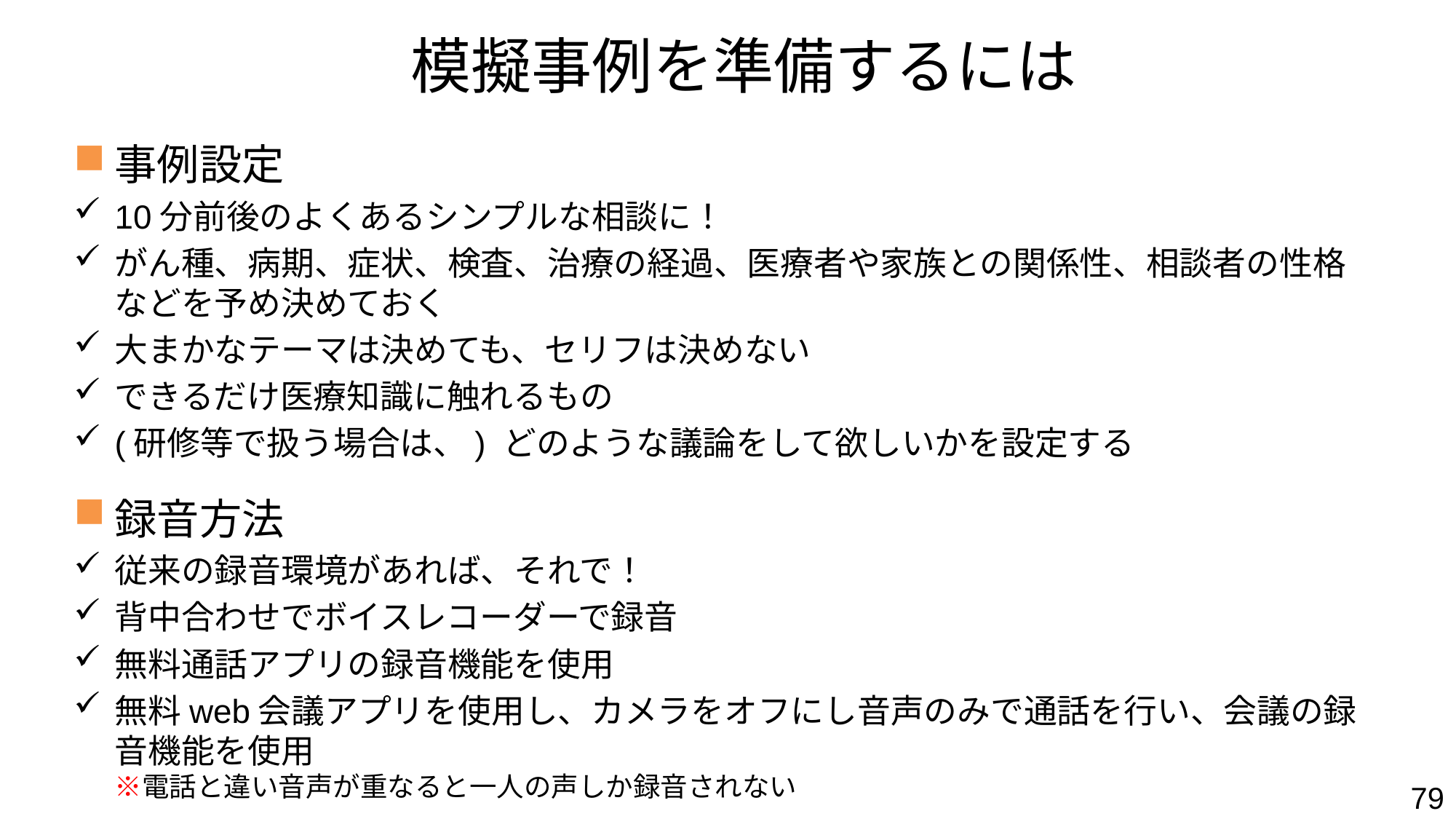

模擬事例を準備するには
事例設定
10分前後のよくあるシンプルな相談に！
がん種、病期、症状、検査、治療の経過、医療者や家族との関係性、相談者の性格などを予め決めておく
大まかなテーマは決めても、セリフは決めない
できるだけ医療知識に触れるもの
(研修等で扱う場合は、) どのような議論をして欲しいかを設定する

録音方法
従来の録音環境があれば、それで！
背中合わせでボイスレコーダーで録音
無料通話アプリの録音機能を使用
無料web会議アプリを使用し、カメラをオフにし音声のみで通話を行い、会議の録音機能を使用
※電話と違い音声が重なると一人の声しか録音されない
79